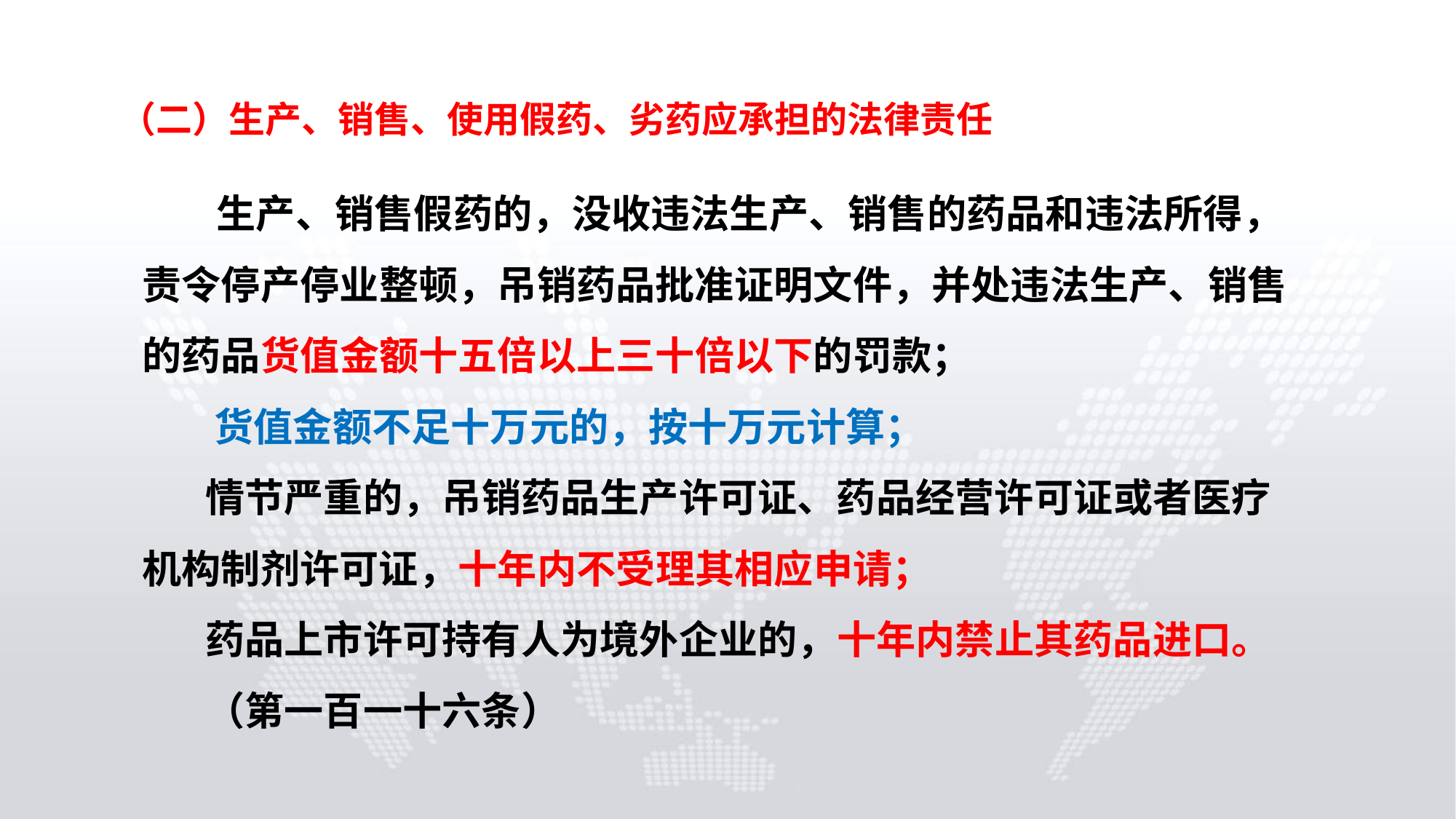

（二）生产、销售、使用假药、劣药应承担的法律责任
        生产、销售假药的，没收违法生产、销售的药品和违法所得，责令停产停业整顿，吊销药品批准证明文件，并处违法生产、销售的药品货值金额十五倍以上三十倍以下的罚款；
       货值金额不足十万元的，按十万元计算；
      情节严重的，吊销药品生产许可证、药品经营许可证或者医疗机构制剂许可证，十年内不受理其相应申请；
      药品上市许可持有人为境外企业的，十年内禁止其药品进口。
      （第一百一十六条）